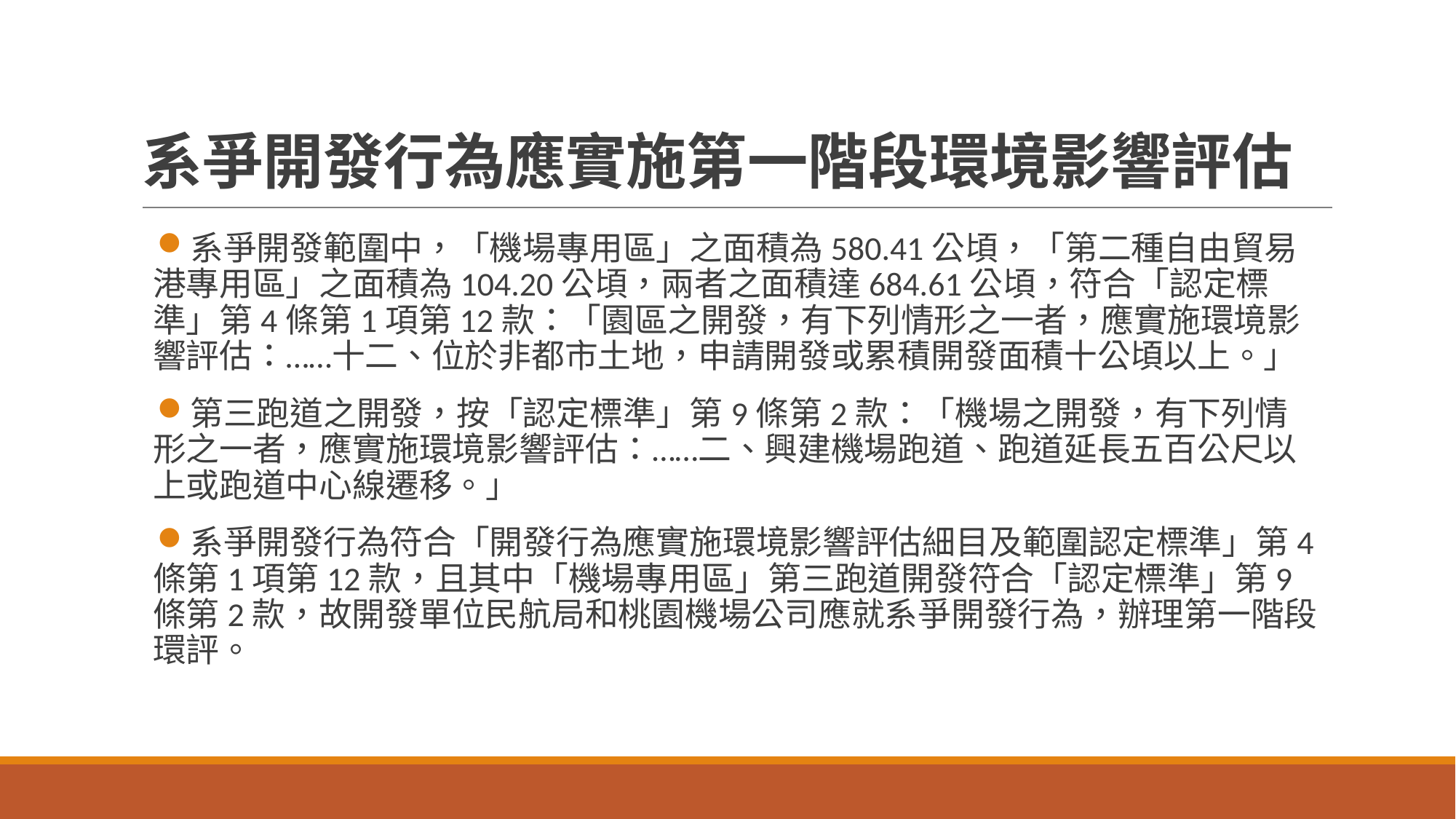

# 系爭開發行為應實施第一階段環境影響評估
系爭開發範圍中，「機場專用區」之面積為580.41公頃，「第二種自由貿易港專用區」之面積為104.20公頃，兩者之面積達684.61公頃，符合「認定標準」第4條第1項第12款：「園區之開發，有下列情形之一者，應實施環境影響評估：……十二、位於非都市土地，申請開發或累積開發面積十公頃以上。」
第三跑道之開發，按「認定標準」第9條第2款：「機場之開發，有下列情形之一者，應實施環境影響評估：……二、興建機場跑道、跑道延長五百公尺以上或跑道中心線遷移。」
系爭開發行為符合「開發行為應實施環境影響評估細目及範圍認定標準」第4條第1項第12款，且其中「機場專用區」第三跑道開發符合「認定標準」第9條第2款，故開發單位民航局和桃園機場公司應就系爭開發行為，辦理第一階段環評。